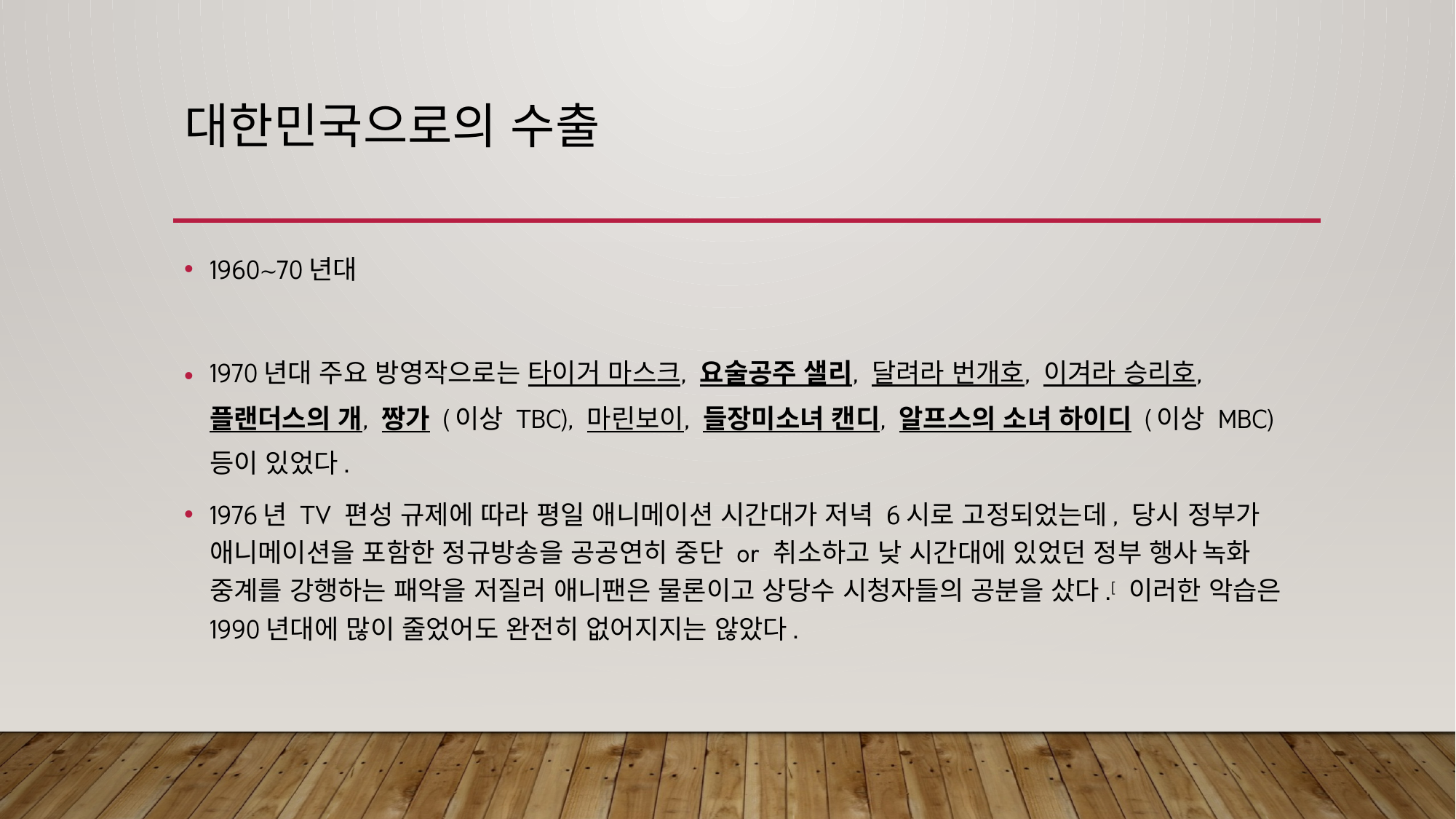

# 대한민국으로의 수출
1960~70년대

1970년대 주요 방영작으로는 타이거 마스크, 요술공주 샐리, 달려라 번개호, 이겨라 승리호, 플랜더스의 개, 짱가 (이상 TBC), 마린보이, 들장미소녀 캔디, 알프스의 소녀 하이디 (이상 MBC) 등이 있었다.
1976년 TV 편성 규제에 따라 평일 애니메이션 시간대가 저녁 6시로 고정되었는데, 당시 정부가 애니메이션을 포함한 정규방송을 공공연히 중단 or 취소하고 낮 시간대에 있었던 정부 행사 녹화 중계를 강행하는 패악을 저질러 애니팬은 물론이고 상당수 시청자들의 공분을 샀다.[ 이러한 악습은 1990년대에 많이 줄었어도 완전히 없어지지는 않았다.